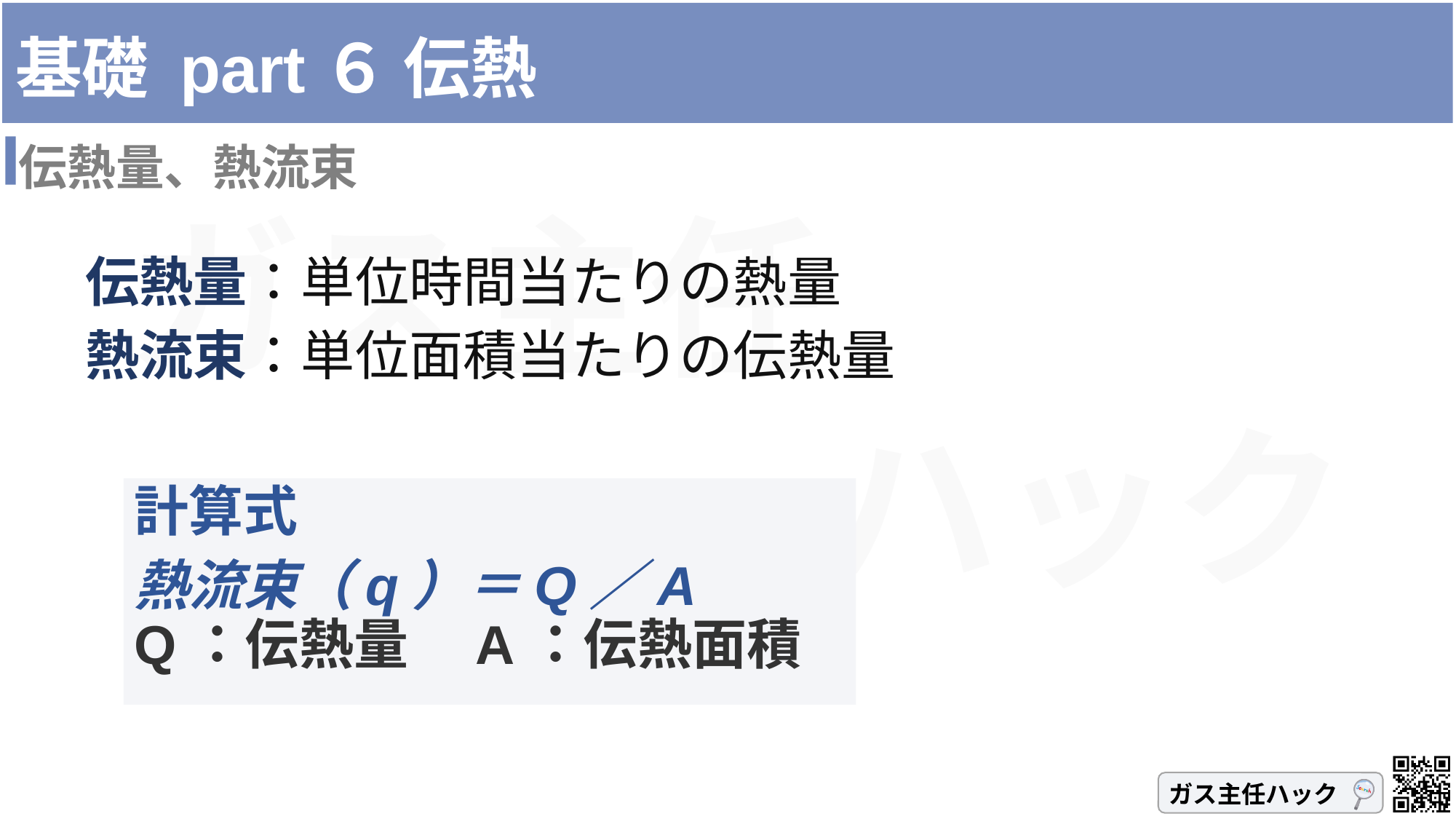

基礎 part６ 伝熱
伝熱量、熱流束

伝熱量：単位時間当たりの熱量
熱流束：単位面積当たりの伝熱量
計算式
熱流束（q）＝Q／A
Q：伝熱量　A：伝熱面積